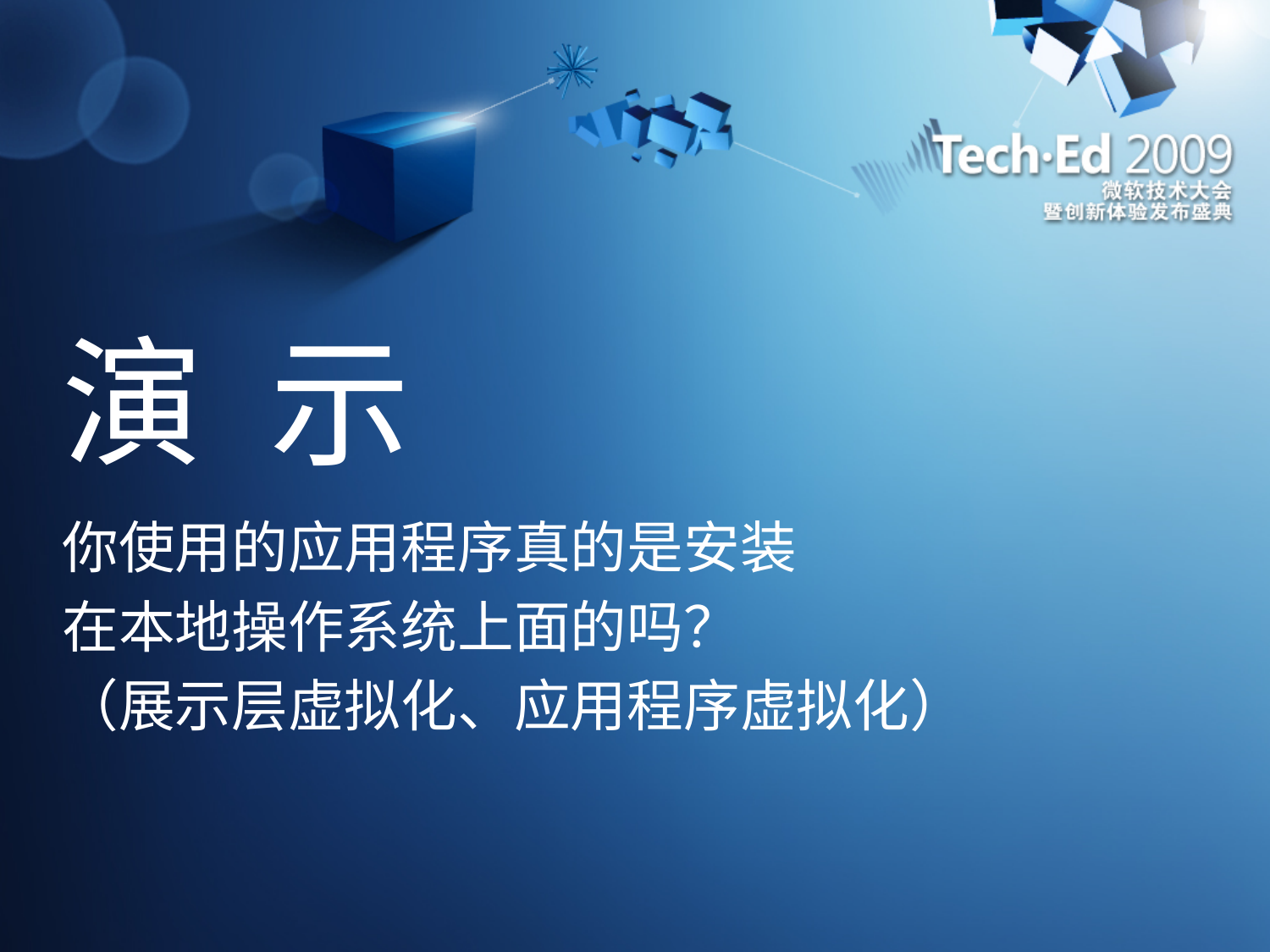

# 演 示
你使用的应用程序真的是安装
在本地操作系统上面的吗？
（展示层虚拟化、应用程序虚拟化）